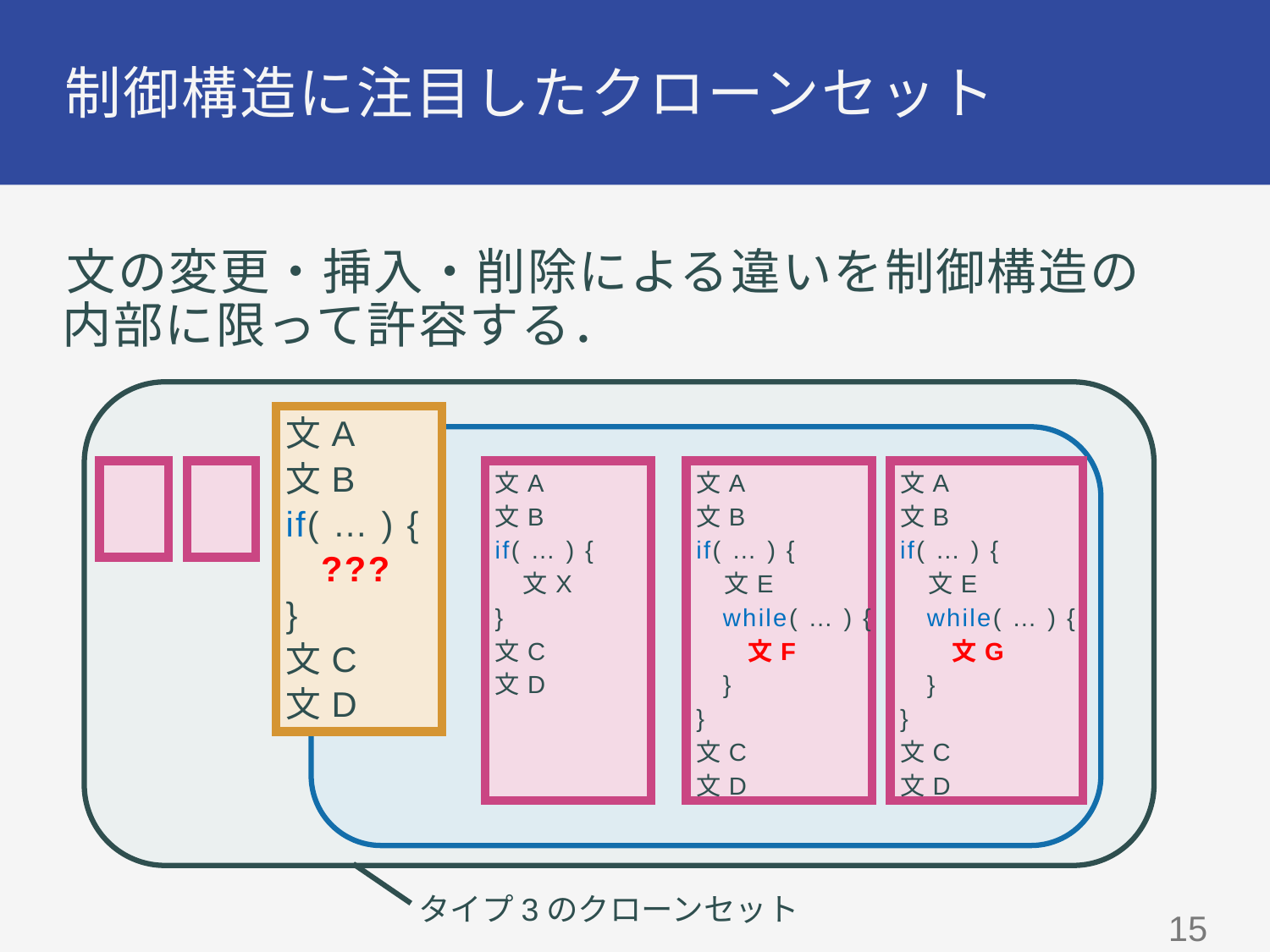

# 制御構造に注目したクローンセット
文の変更・挿入・削除による違いを制御構造の
内部に限って許容する．

文A
文B
if( … ) {
   ???
}
文C
文D

文A
文B
if( … ) {
   文E
   while( … ) {
      文F
   }
}
文C
文D
文A
文B
if( … ) {
   文X
}
文C
文D

文A
文B
if( … ) {
   文E
   while( … ) {
      文G
   }
}
文C
文D
タイプ3のクローンセット
15